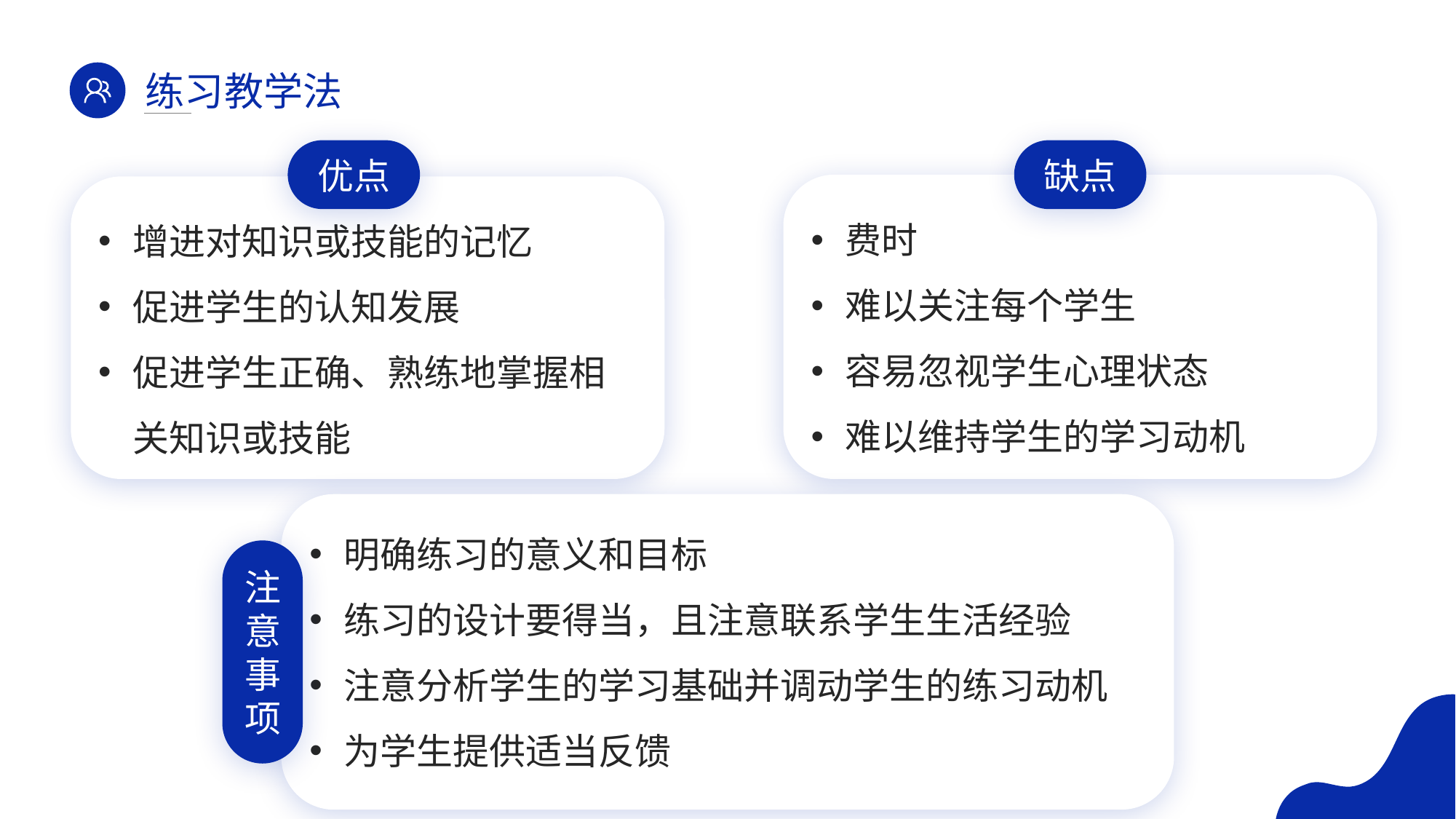

练习教学法
优点
缺点
费时
难以关注每个学生
容易忽视学生心理状态
难以维持学生的学习动机
增进对知识或技能的记忆
促进学生的认知发展
促进学生正确、熟练地掌握相关知识或技能

明确练习的意义和目标
练习的设计要得当，且注意联系学生生活经验
注意分析学生的学习基础并调动学生的练习动机
为学生提供适当反馈

注意事项